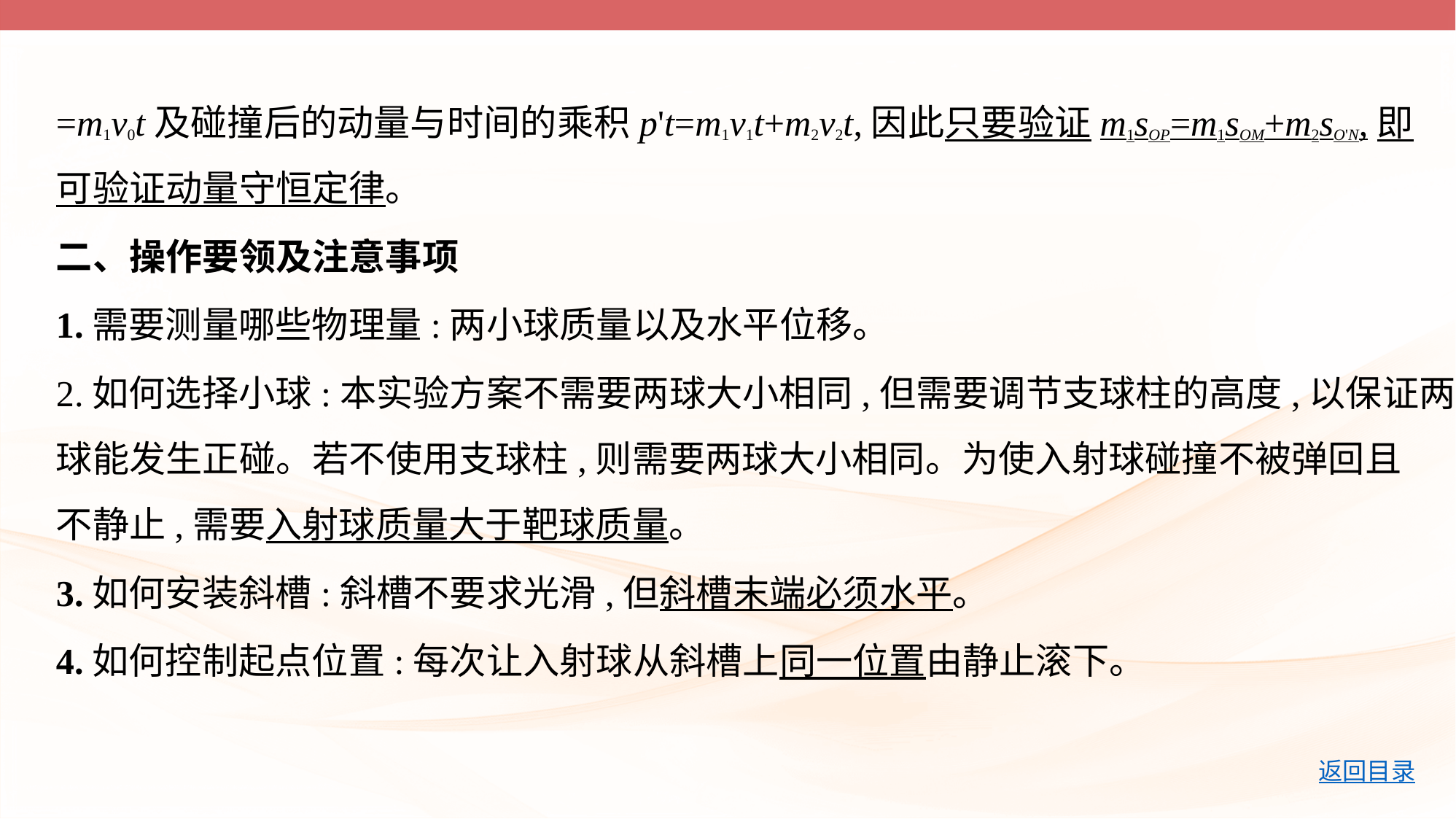

=m1v0t及碰撞后的动量与时间的乘积p't=m1v1t+m2v2t,因此只要验证m1sOP=m1sOM+m2sO'N,即
可验证动量守恒定律。
二、操作要领及注意事项
1.需要测量哪些物理量:两小球质量以及水平位移。
2.如何选择小球:本实验方案不需要两球大小相同,但需要调节支球柱的高度,以保证两
球能发生正碰。若不使用支球柱,则需要两球大小相同。为使入射球碰撞不被弹回且
不静止,需要入射球质量大于靶球质量。
3.如何安装斜槽:斜槽不要求光滑,但斜槽末端必须水平。
4.如何控制起点位置:每次让入射球从斜槽上同一位置由静止滚下。